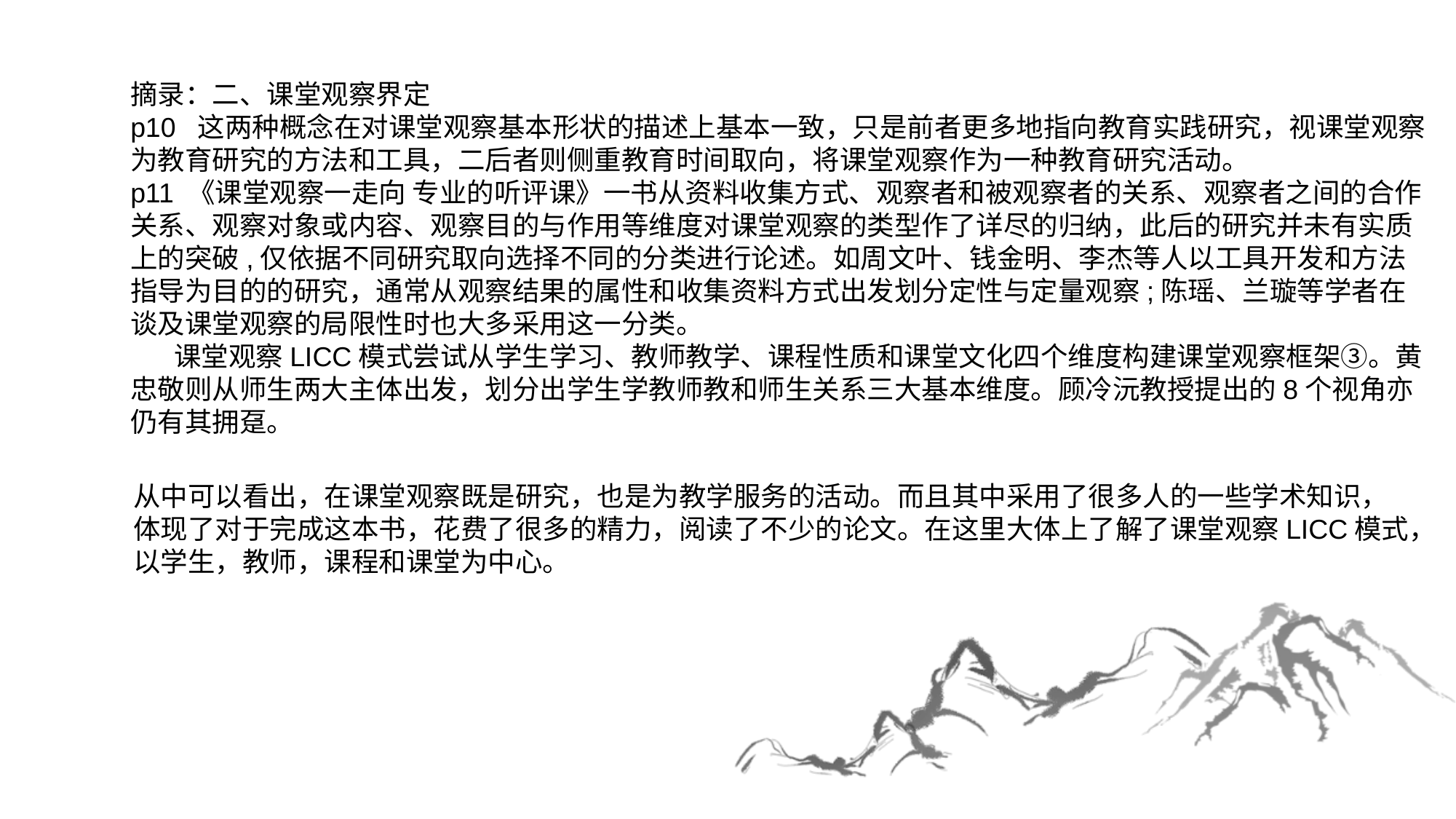

摘录：二、课堂观察界定
p10  这两种概念在对课堂观察基本形状的描述上基本一致，只是前者更多地指向教育实践研究，视课堂观察为教育研究的方法和工具，二后者则侧重教育时间取向，将课堂观察作为一种教育研究活动。
p11 《课堂观察一走向 专业的听评课》一书从资料收集方式、观察者和被观察者的关系、观察者之间的合作关系、观察对象或内容、观察目的与作用等维度对课堂观察的类型作了详尽的归纳，此后的研究并未有实质上的突破,仅依据不同研究取向选择不同的分类进行论述。如周文叶、钱金明、李杰等人以工具开发和方法指导为目的的研究，通常从观察结果的属性和收集资料方式出发划分定性与定量观察;陈瑶、兰璇等学者在谈及课堂观察的局限性时也大多采用这一分类。
      课堂观察LICC模式尝试从学生学习、教师教学、课程性质和课堂文化四个维度构建课堂观察框架③。黄忠敬则从师生两大主体出发，划分出学生学教师教和师生关系三大基本维度。顾冷沅教授提出的8个视角亦仍有其拥趸。
从中可以看出，在课堂观察既是研究，也是为教学服务的活动。而且其中采用了很多人的一些学术知识，体现了对于完成这本书，花费了很多的精力，阅读了不少的论文。在这里大体上了解了课堂观察LICC模式，以学生，教师，课程和课堂为中心。